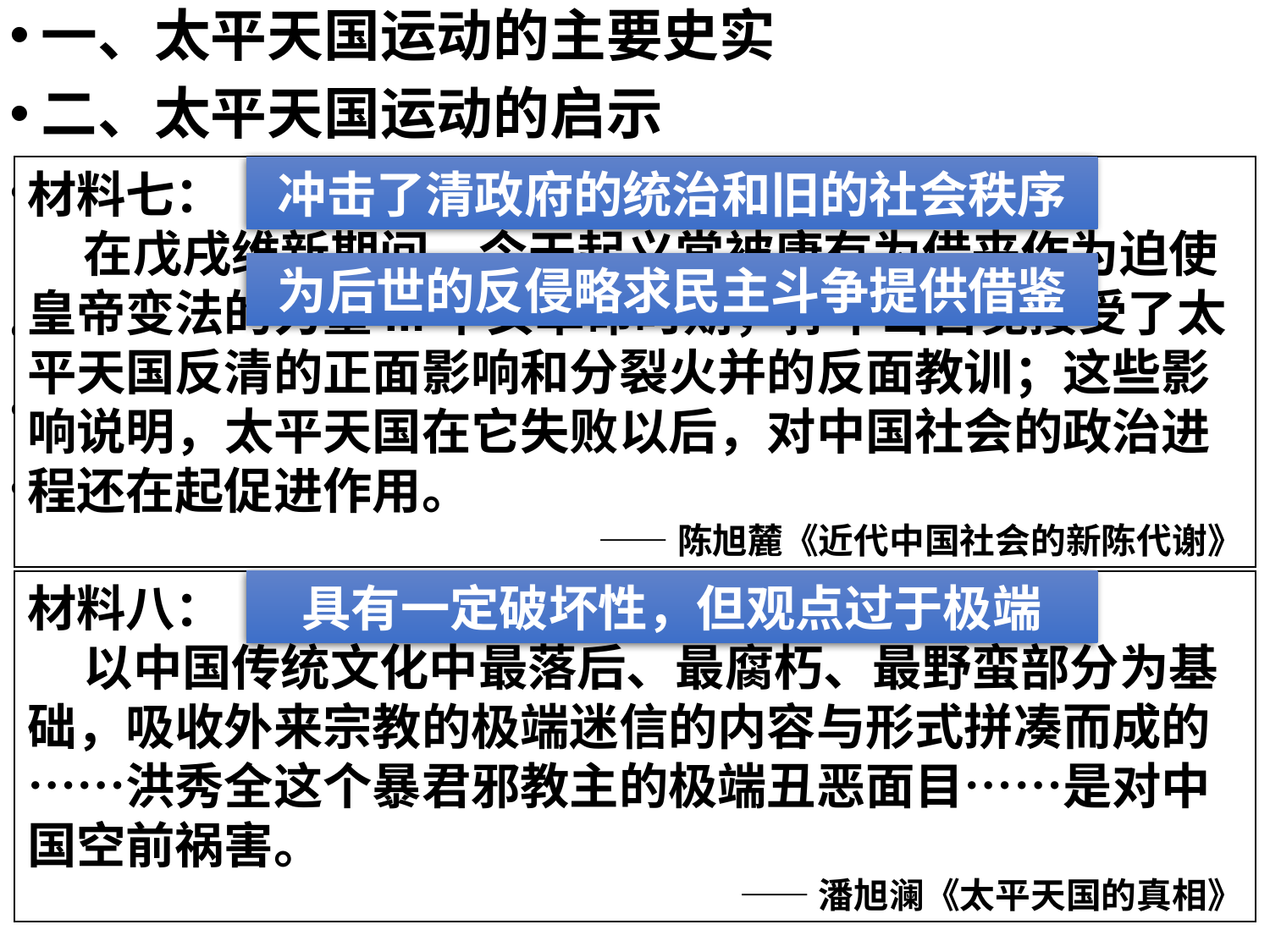

一、太平天国运动的主要史实
二、太平天国运动的启示
问题1：请依据教材内容，指出太平天国运动爆发的原因。
问题2：太平天国运动与历次农民运动有何不同？
问题3：天平天国运动失败的原因。
问题4：如何评价太平天国运动？

材料七：
    在戊戌维新期间，今天起义常被康有为借来作为迫使皇帝变法的力量...辛亥革命时期，孙中山自觉接受了太平天国反清的正面影响和分裂火并的反面教训；这些影响说明，太平天国在它失败以后，对中国社会的政治进程还在起促进作用。
——陈旭麓《近代中国社会的新陈代谢》
冲击了清政府的统治和旧的社会秩序
为后世的反侵略求民主斗争提供借鉴
材料八：
    以中国传统文化中最落后、最腐朽、最野蛮部分为基础，吸收外来宗教的极端迷信的内容与形式拼凑而成的……洪秀全这个暴君邪教主的极端丑恶面目……是对中国空前祸害。
——潘旭澜《太平天国的真相》
具有一定破坏性，但观点过于极端